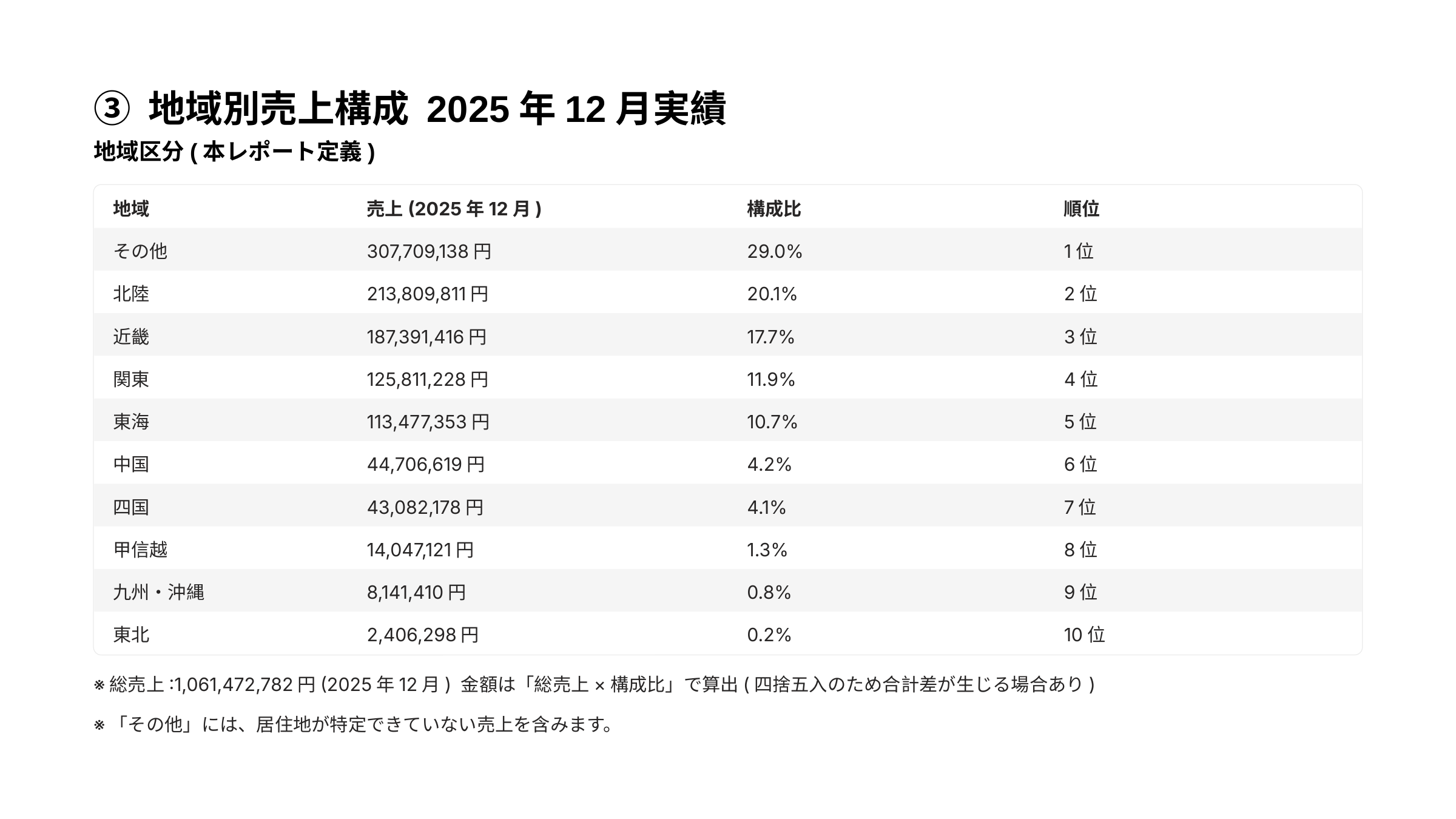

③ 地域別売上構成 2025年12月実績
地域区分(本レポート定義)

地域
売上(2025年12月)
構成比
順位

その他
307,709,138円
29.0%
1位

北陸
213,809,811円
20.1%
2位

近畿
187,391,416円
17.7%
3位

関東
125,811,228円
11.9%
4位

東海
113,477,353円
10.7%
5位

中国
44,706,619円
4.2%
6位

四国
43,082,178円
4.1%
7位

甲信越
14,047,121円
1.3%
8位

九州・沖縄
8,141,410円
0.8%
9位

東北
2,406,298円
0.2%
10位
※総売上:1,061,472,782円(2025年12月) 金額は「総売上×構成比」で算出(四捨五入のため合計差が生じる場合あり)
※「その他」には、居住地が特定できていない売上を含みます。